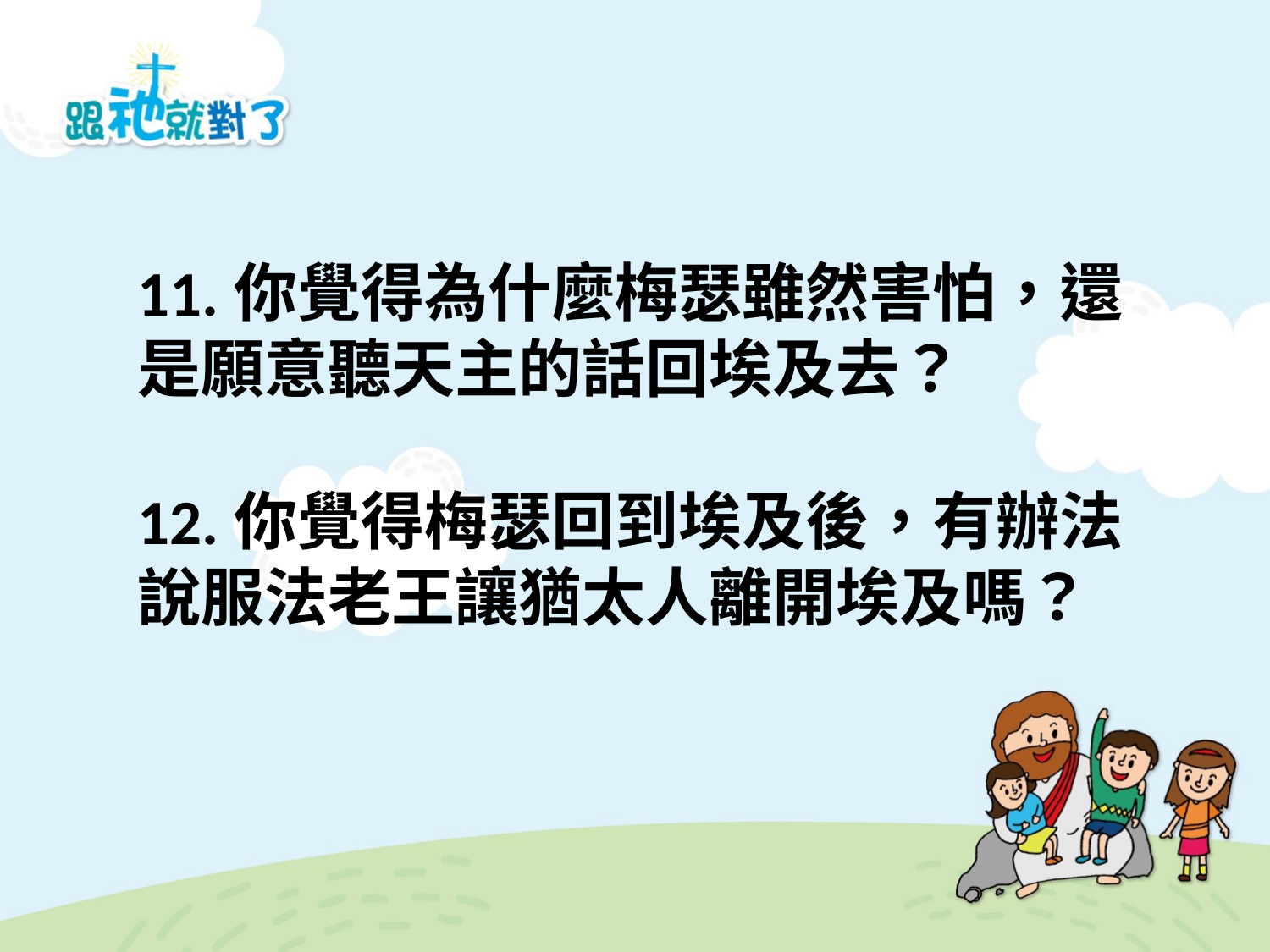

11.你覺得為什麼梅瑟雖然害怕，還是願意聽天主的話回埃及去？

12.你覺得梅瑟回到埃及後，有辦法說服法老王讓猶太人離開埃及嗎？